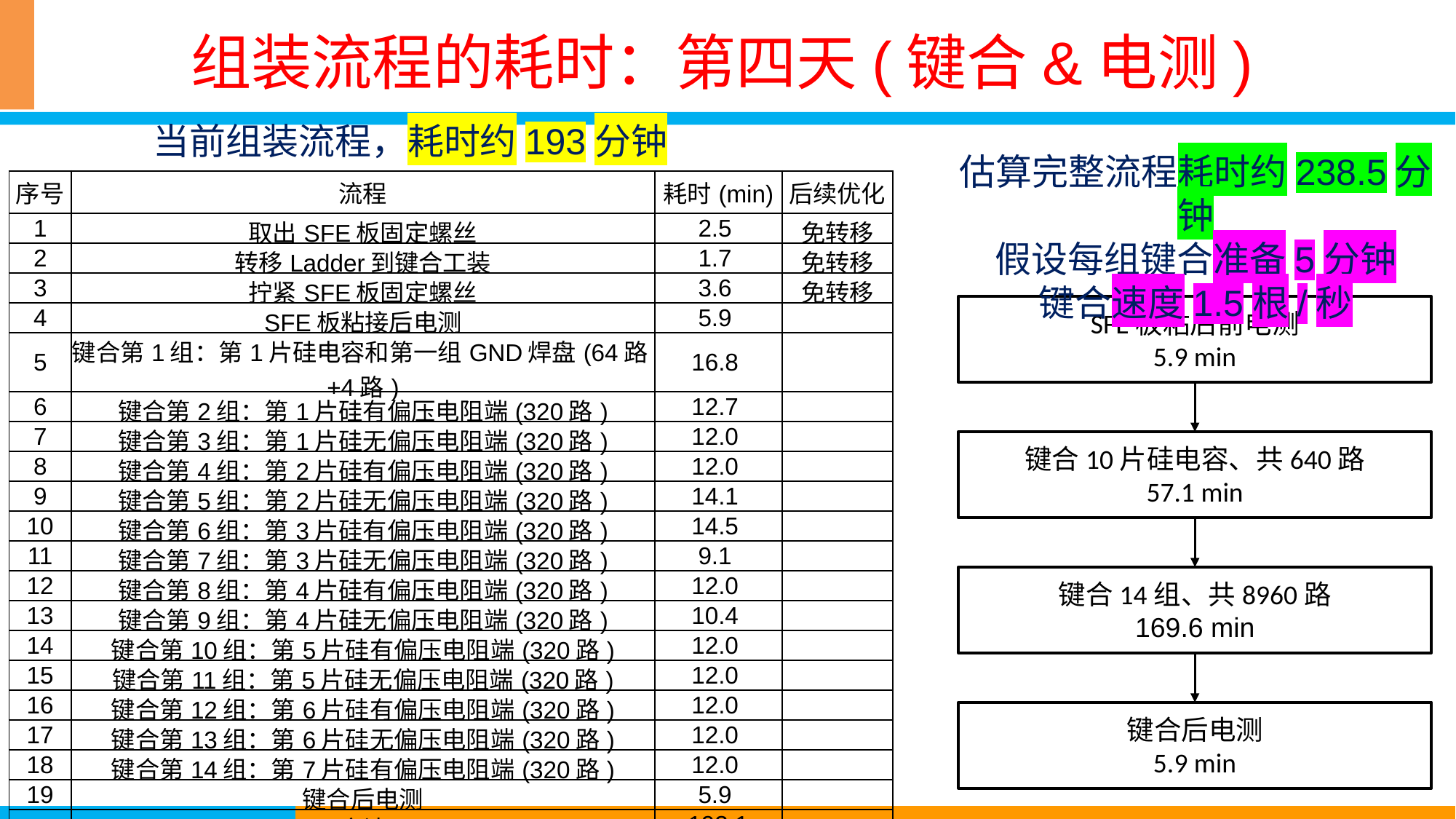

# 组装流程的耗时：第四天(键合&电测)
当前组装流程，耗时约193分钟
估算完整流程耗时约238.5分钟
假设每组键合准备5分钟
键合速度1.5根/秒
| 序号 | 流程 | 耗时(min) | 后续优化 |
| --- | --- | --- | --- |
| 1 | 取出SFE板固定螺丝 | 2.5 | 免转移 |
| 2 | 转移Ladder到键合工装 | 1.7 | 免转移 |
| 3 | 拧紧SFE板固定螺丝 | 3.6 | 免转移 |
| 4 | SFE板粘接后电测 | 5.9 |  |
| 5 | 键合第1组：第1片硅电容和第一组GND焊盘(64路+4路) | 16.8 |  |
| 6 | 键合第2组：第1片硅有偏压电阻端(320路) | 12.7 |  |
| 7 | 键合第3组：第1片硅无偏压电阻端(320路) | 12.0 |  |
| 8 | 键合第4组：第2片硅有偏压电阻端(320路) | 12.0 |  |
| 9 | 键合第5组：第2片硅无偏压电阻端(320路) | 14.1 |  |
| 10 | 键合第6组：第3片硅有偏压电阻端(320路) | 14.5 |  |
| 11 | 键合第7组：第3片硅无偏压电阻端(320路) | 9.1 |  |
| 12 | 键合第8组：第4片硅有偏压电阻端(320路) | 12.0 |  |
| 13 | 键合第9组：第4片硅无偏压电阻端(320路) | 10.4 |  |
| 14 | 键合第10组：第5片硅有偏压电阻端(320路) | 12.0 |  |
| 15 | 键合第11组：第5片硅无偏压电阻端(320路) | 12.0 |  |
| 16 | 键合第12组：第6片硅有偏压电阻端(320路) | 12.0 |  |
| 17 | 键合第13组：第6片硅无偏压电阻端(320路) | 12.0 |  |
| 18 | 键合第14组：第7片硅有偏压电阻端(320路) | 12.0 |  |
| 19 | 键合后电测 | 5.9 |  |
|  | 合计 | 193.1 |  |
SFE板粘后前电测
5.9 min
键合10片硅电容、共640路
57.1 min
键合14组、共8960路
169.6 min
键合后电测
5.9 min